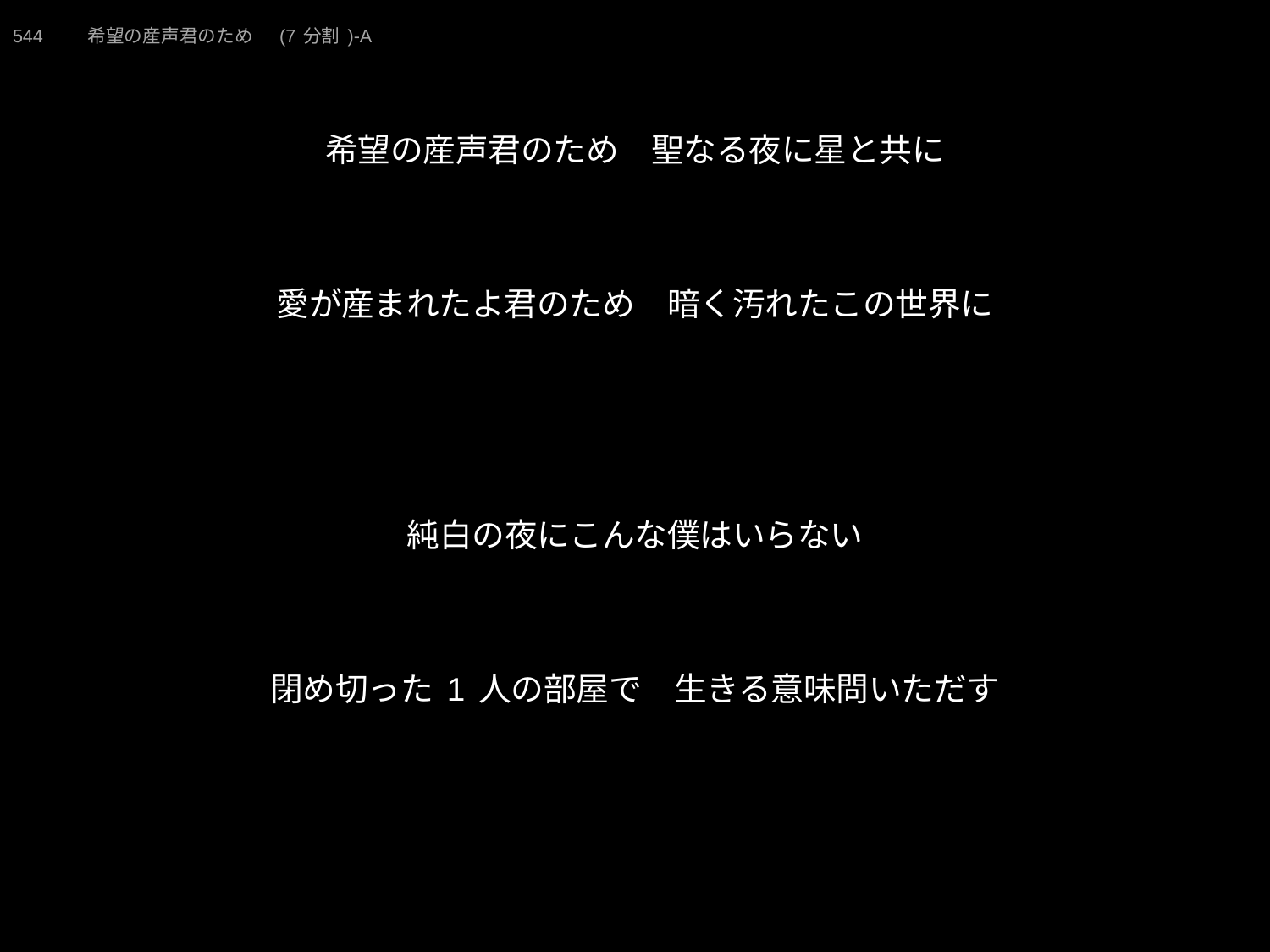

211212.ppt
きぼうのうぶごえきみのため
★W
544　　希望の産声君のため　(7分割)-A
★４
希望の産声君のため　聖なる夜に星と共に

愛が産まれたよ君のため　暗く汚れたこの世界に

純白の夜にこんな僕はいらない

閉め切った1人の部屋で　生きる意味問いただす